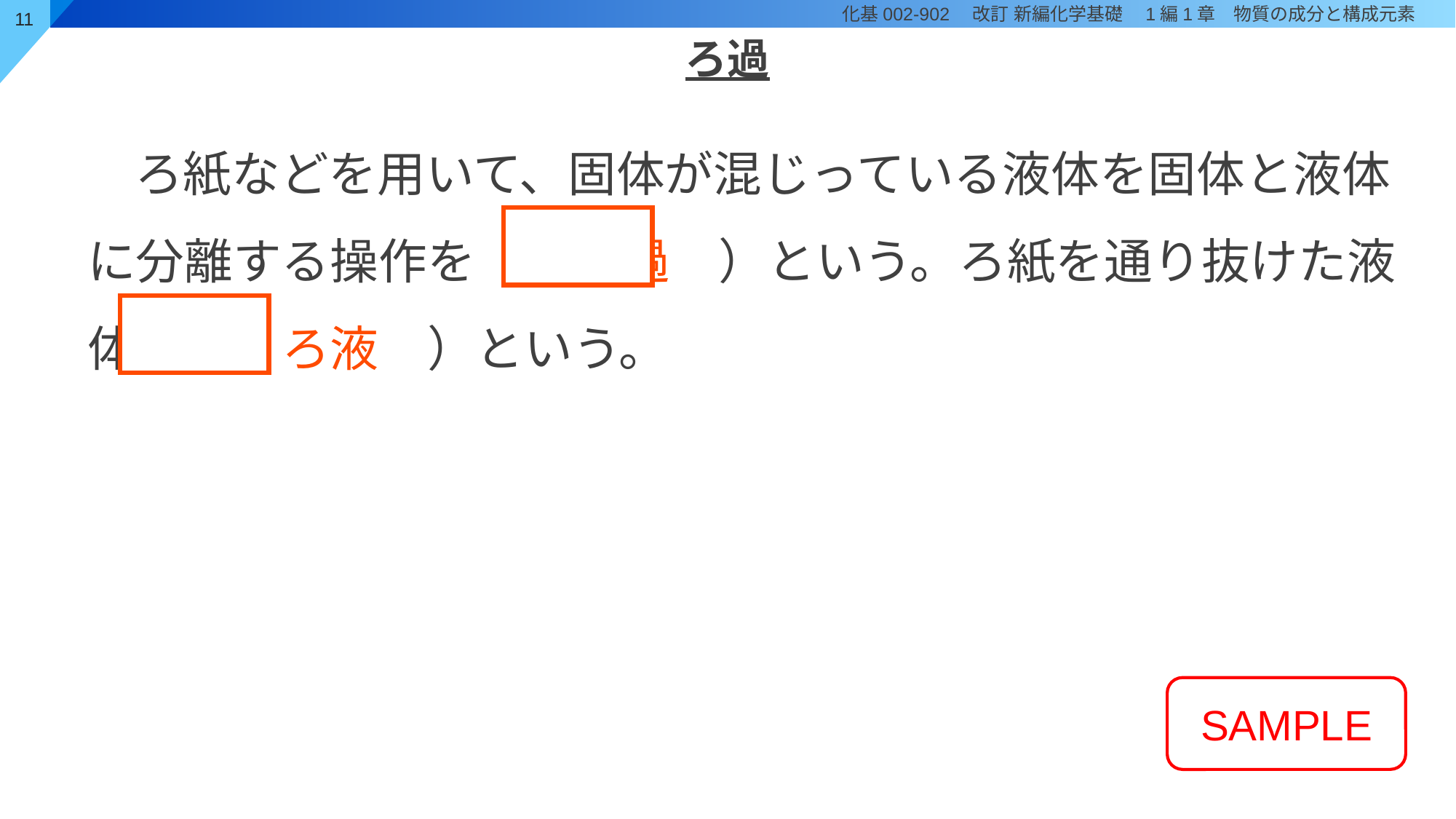

# ろ過
ろ紙などを用いて、固体が混じっている液体を固体と液体に分離する操作を（　ろ過　）という。ろ紙を通り抜けた液体を（　ろ液　）という。

SAMPLE